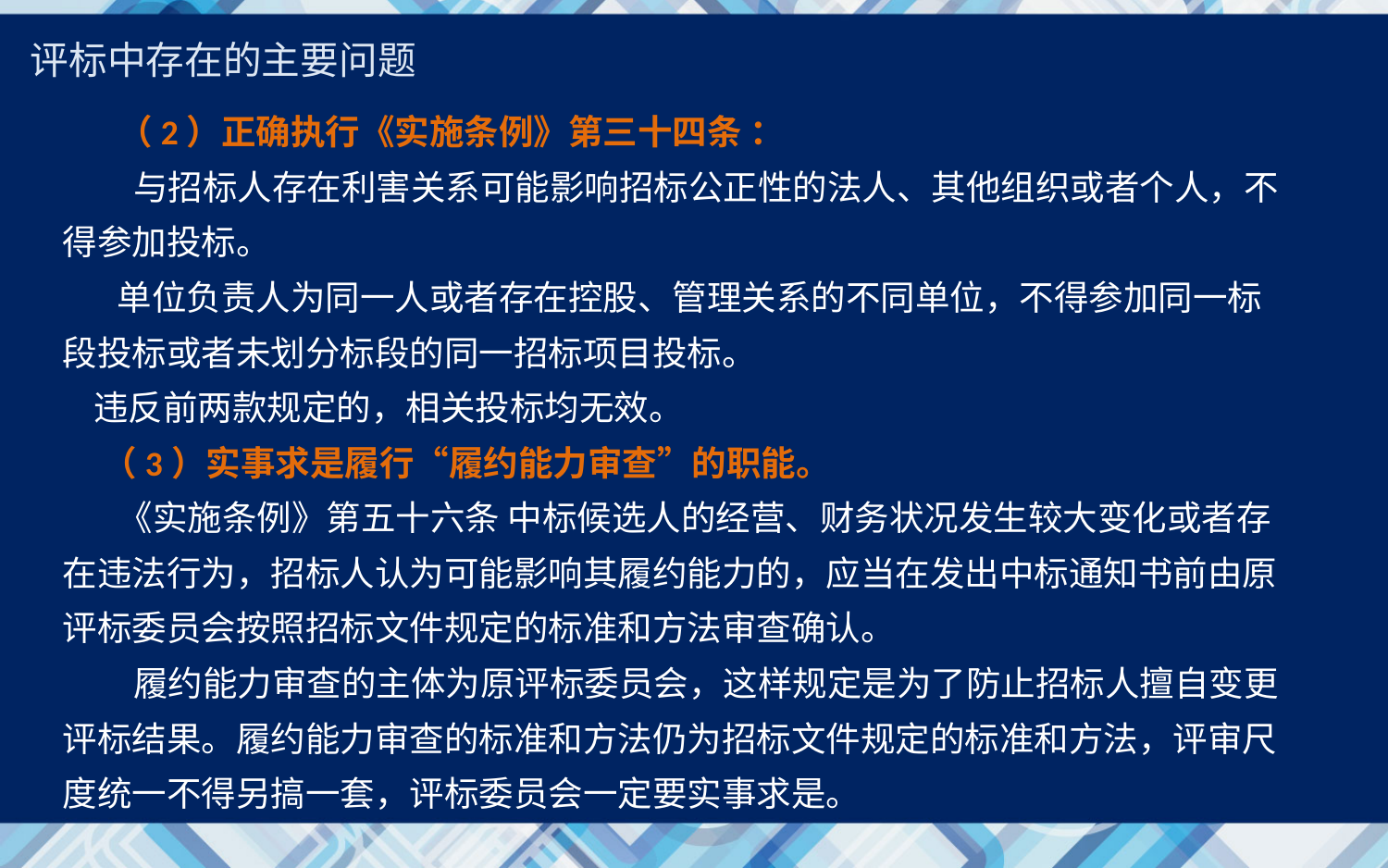

评标中存在的主要问题
      （2）正确执行《实施条例》第三十四条 ：
        与招标人存在利害关系可能影响招标公正性的法人、其他组织或者个人，不得参加投标。
       单位负责人为同一人或者存在控股、管理关系的不同单位，不得参加同一标段投标或者未划分标段的同一招标项目投标。
    违反前两款规定的，相关投标均无效。
    （3）实事求是履行“履约能力审查”的职能。
      《实施条例》第五十六条 中标候选人的经营、财务状况发生较大变化或者存在违法行为，招标人认为可能影响其履约能力的，应当在发出中标通知书前由原评标委员会按照招标文件规定的标准和方法审查确认。
        履约能力审查的主体为原评标委员会，这样规定是为了防止招标人擅自变更评标结果。履约能力审查的标准和方法仍为招标文件规定的标准和方法，评审尺度统一不得另搞一套，评标委员会一定要实事求是。